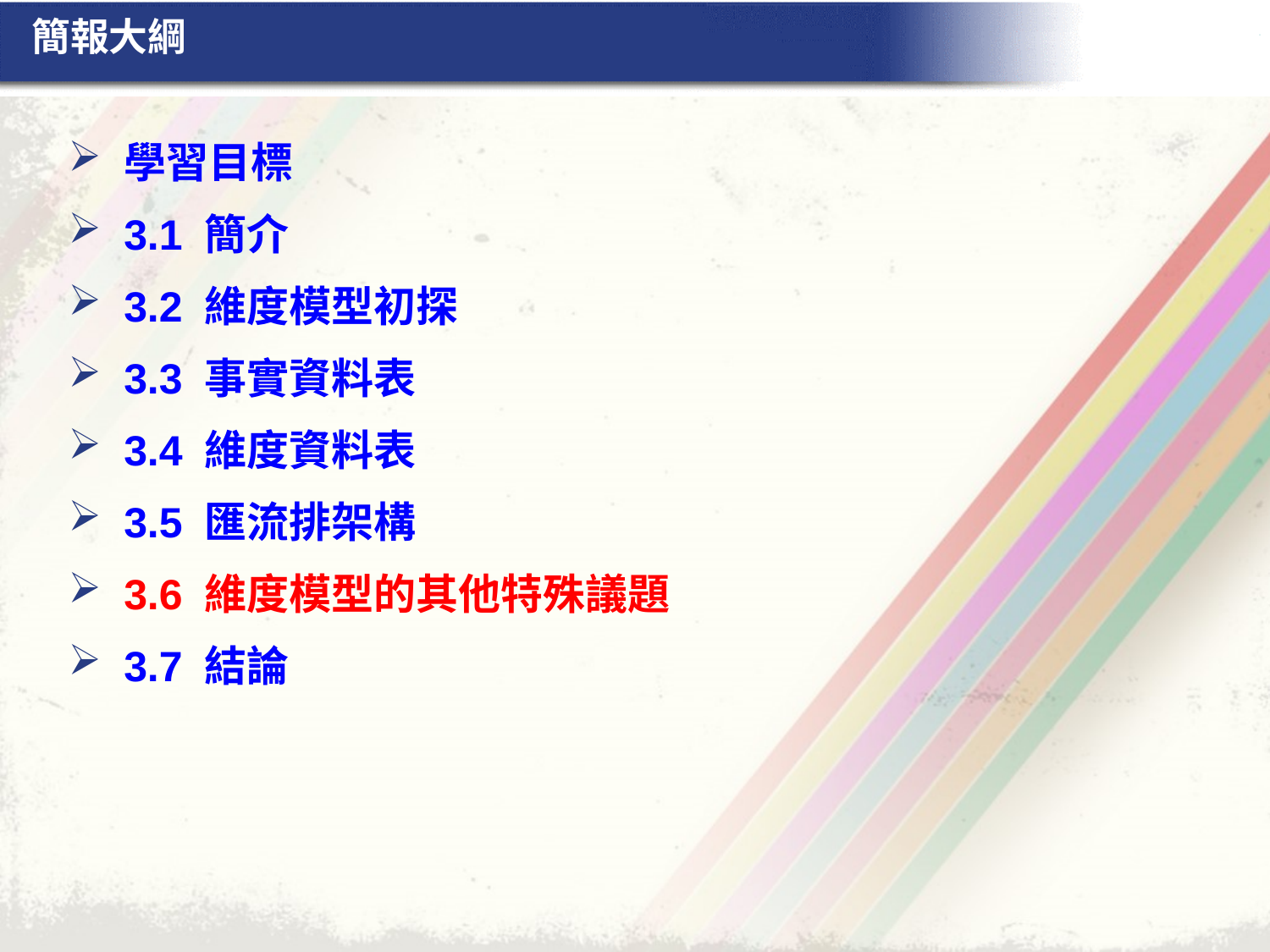

# 簡報大綱
學習目標
3.1 簡介
3.2 維度模型初探
3.3 事實資料表
3.4 維度資料表
3.5 匯流排架構
3.6 維度模型的其他特殊議題
3.7 結論